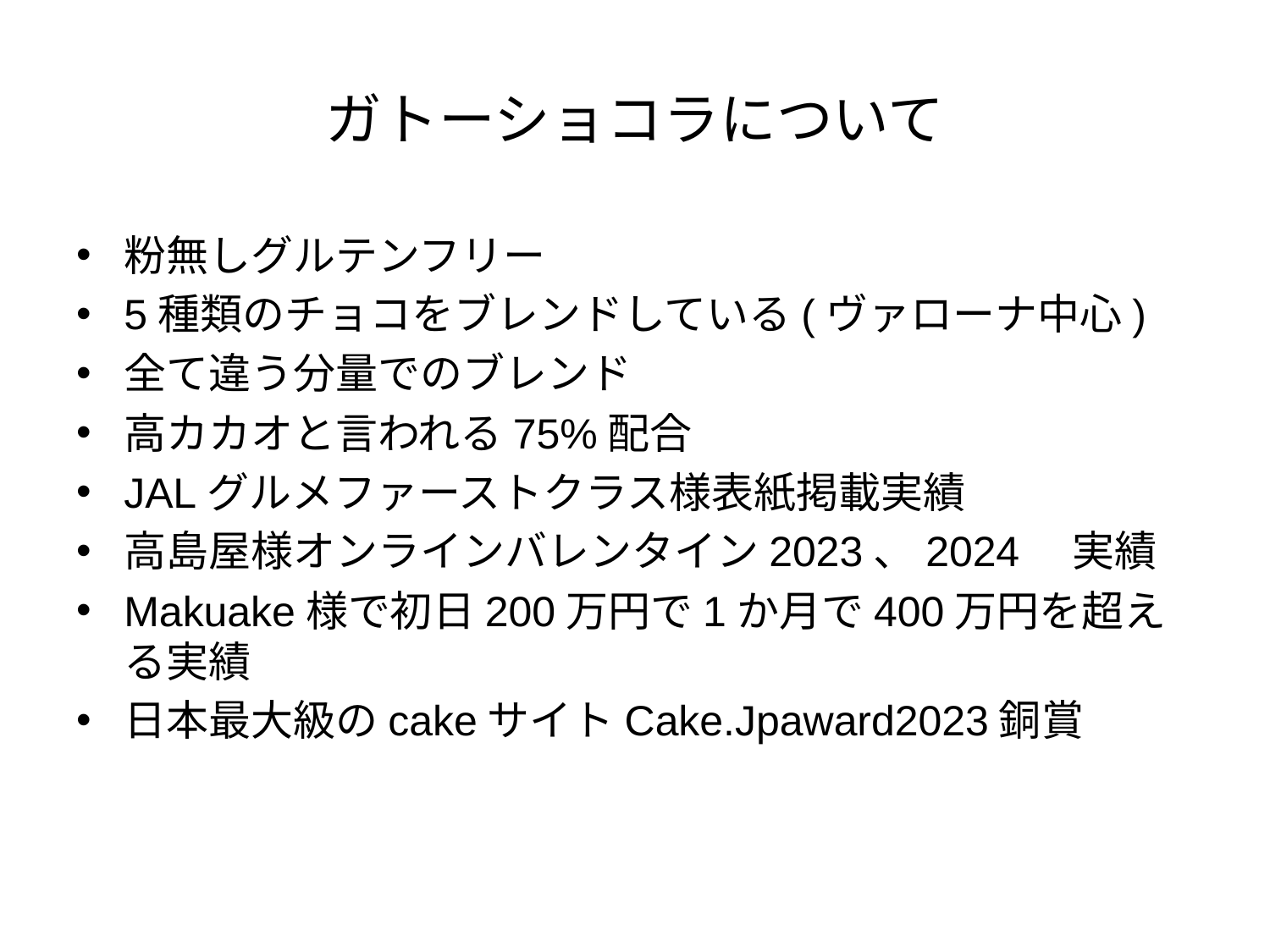

# ガトーショコラについて
粉無しグルテンフリー
5種類のチョコをブレンドしている(ヴァローナ中心)
全て違う分量でのブレンド
高カカオと言われる75%配合
JALグルメファーストクラス様表紙掲載実績
高島屋様オンラインバレンタイン2023、2024　実績
Makuake様で初日200万円で1か月で400万円を超える実績
日本最大級のcakeサイトCake.Jpaward2023銅賞